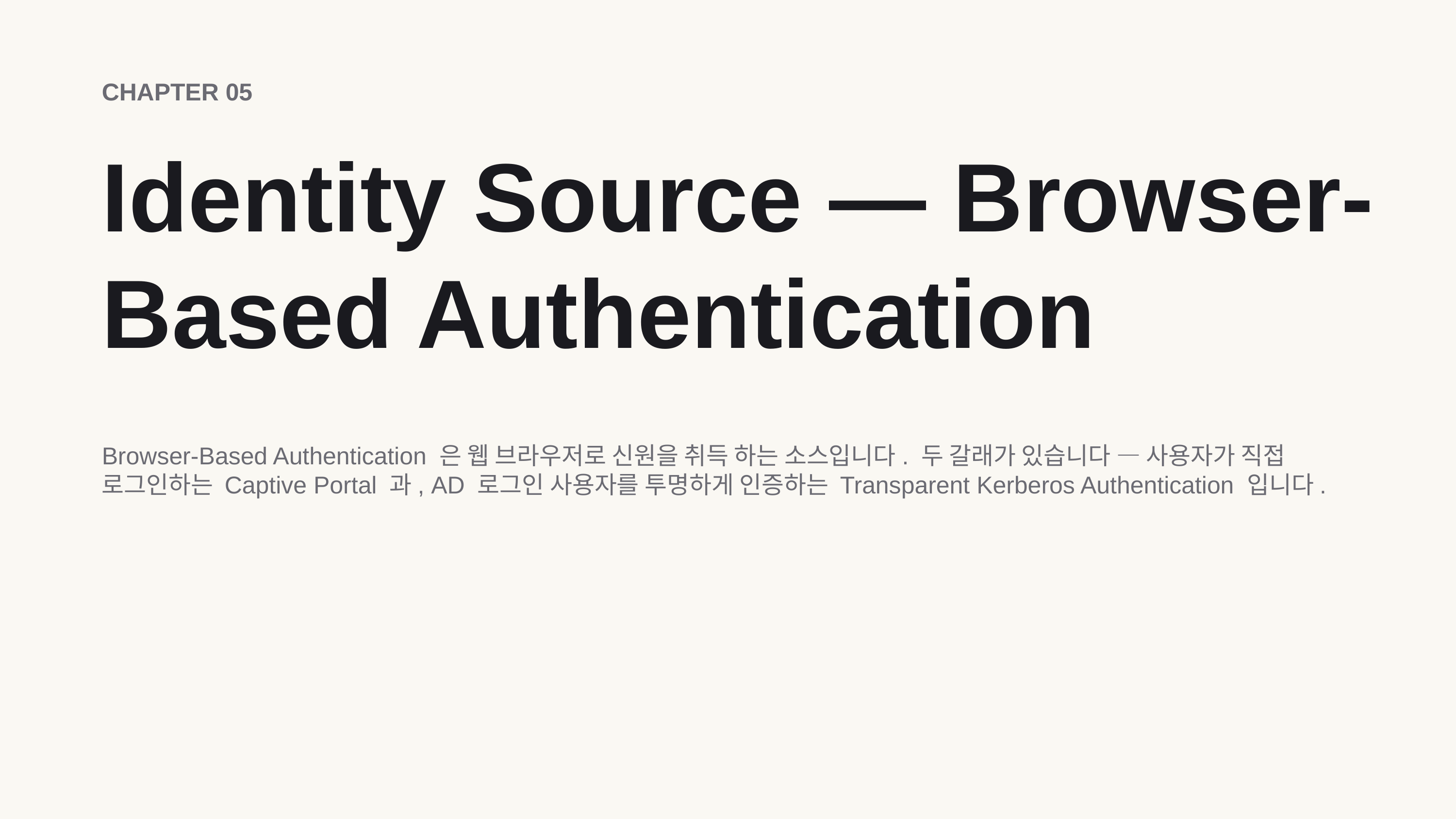

CHAPTER 05
Identity Source — Browser-Based Authentication
Browser-Based Authentication 은 웹 브라우저로 신원을 취득 하는 소스입니다. 두 갈래가 있습니다 — 사용자가 직접 로그인하는 Captive Portal 과, AD 로그인 사용자를 투명하게 인증하는 Transparent Kerberos Authentication 입니다.